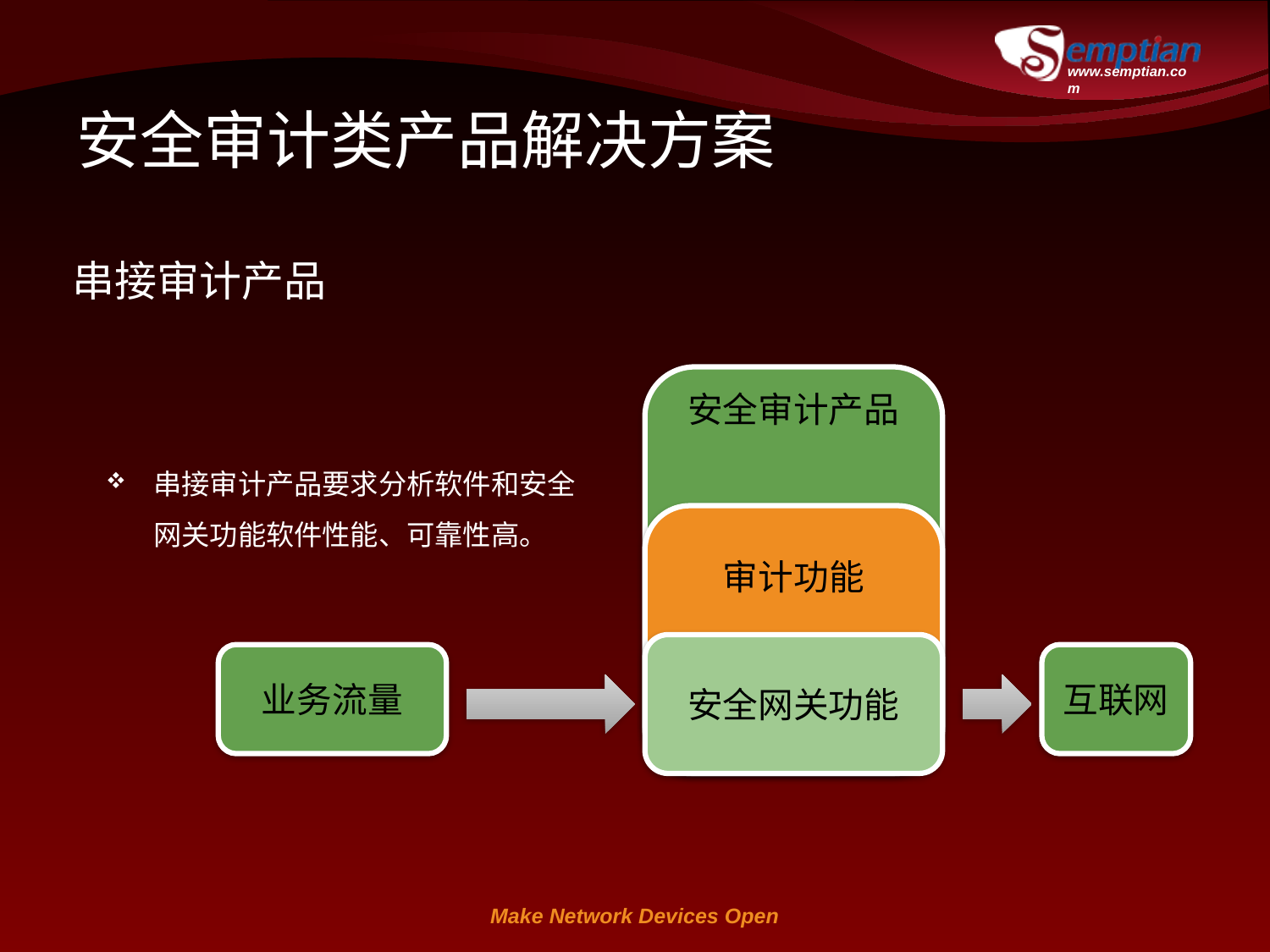

# 安全审计类产品解决方案
串接审计产品
安全审计产品
串接审计产品要求分析软件和安全网关功能软件性能、可靠性高。
审计功能

安全网关功能
业务流量
互联网